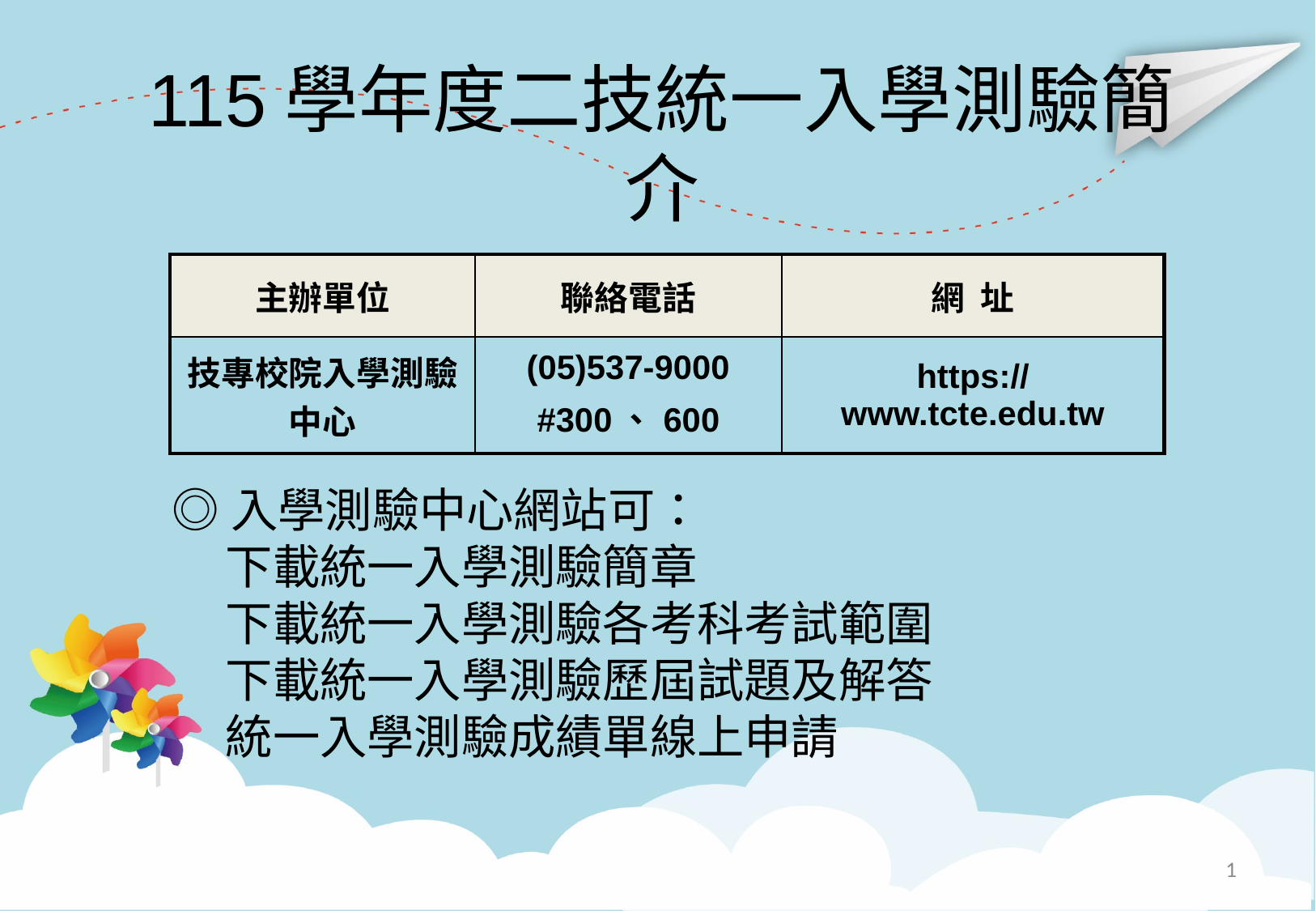

# 115學年度二技統一入學測驗簡介
| 主辦單位 | 聯絡電話 | 網 址 |
| --- | --- | --- |
| 技專校院入學測驗中心 | (05)537-9000 #300、600 | https://www.tcte.edu.tw |
◎入學測驗中心網站可：
    下載統一入學測驗簡章
    下載統一入學測驗各考科考試範圍
    下載統一入學測驗歷屆試題及解答
    統一入學測驗成績單線上申請
1